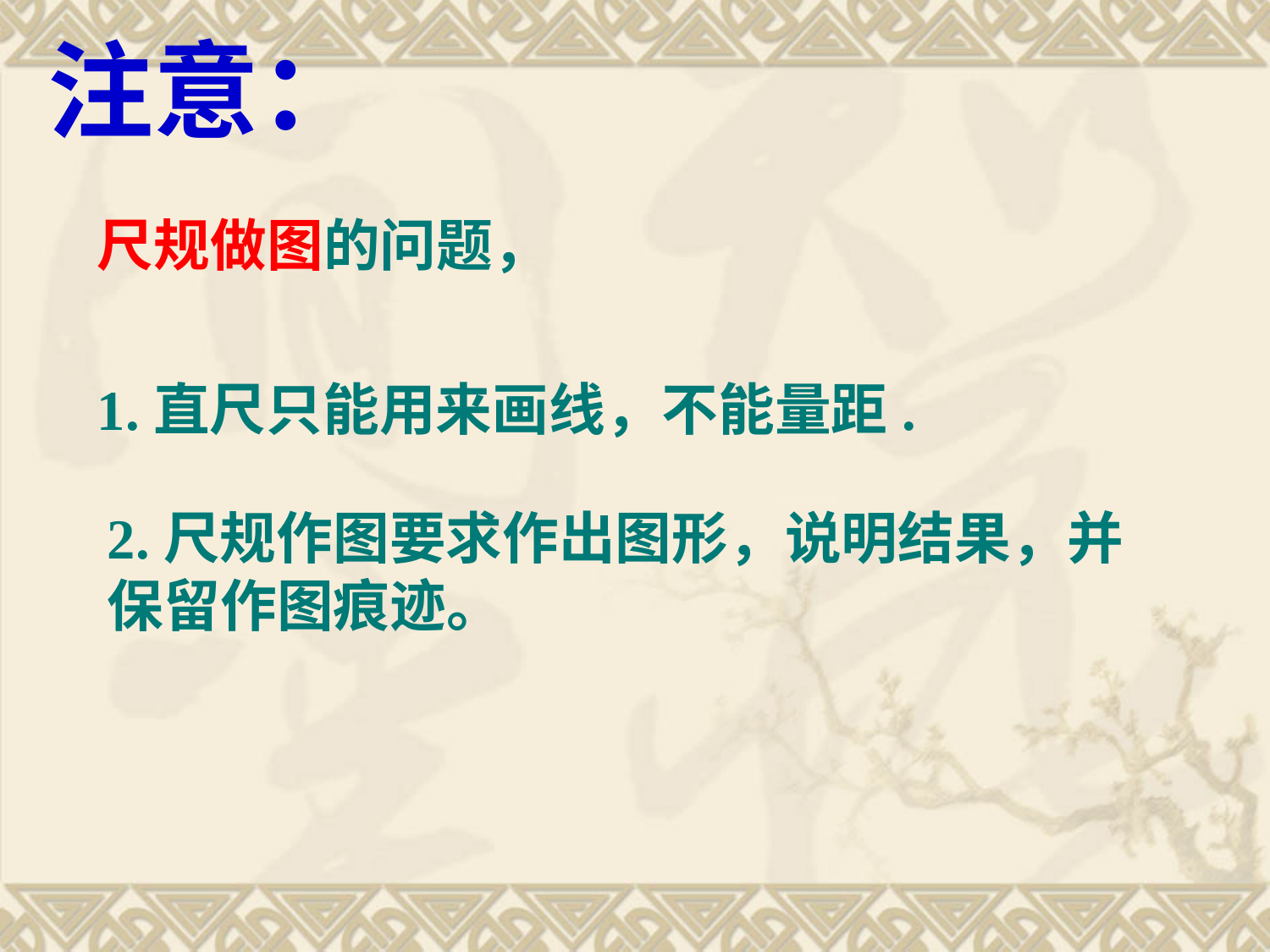

注意：
尺规做图的问题，
1.直尺只能用来画线，不能量距.
2.尺规作图要求作出图形，说明结果，并保留作图痕迹。